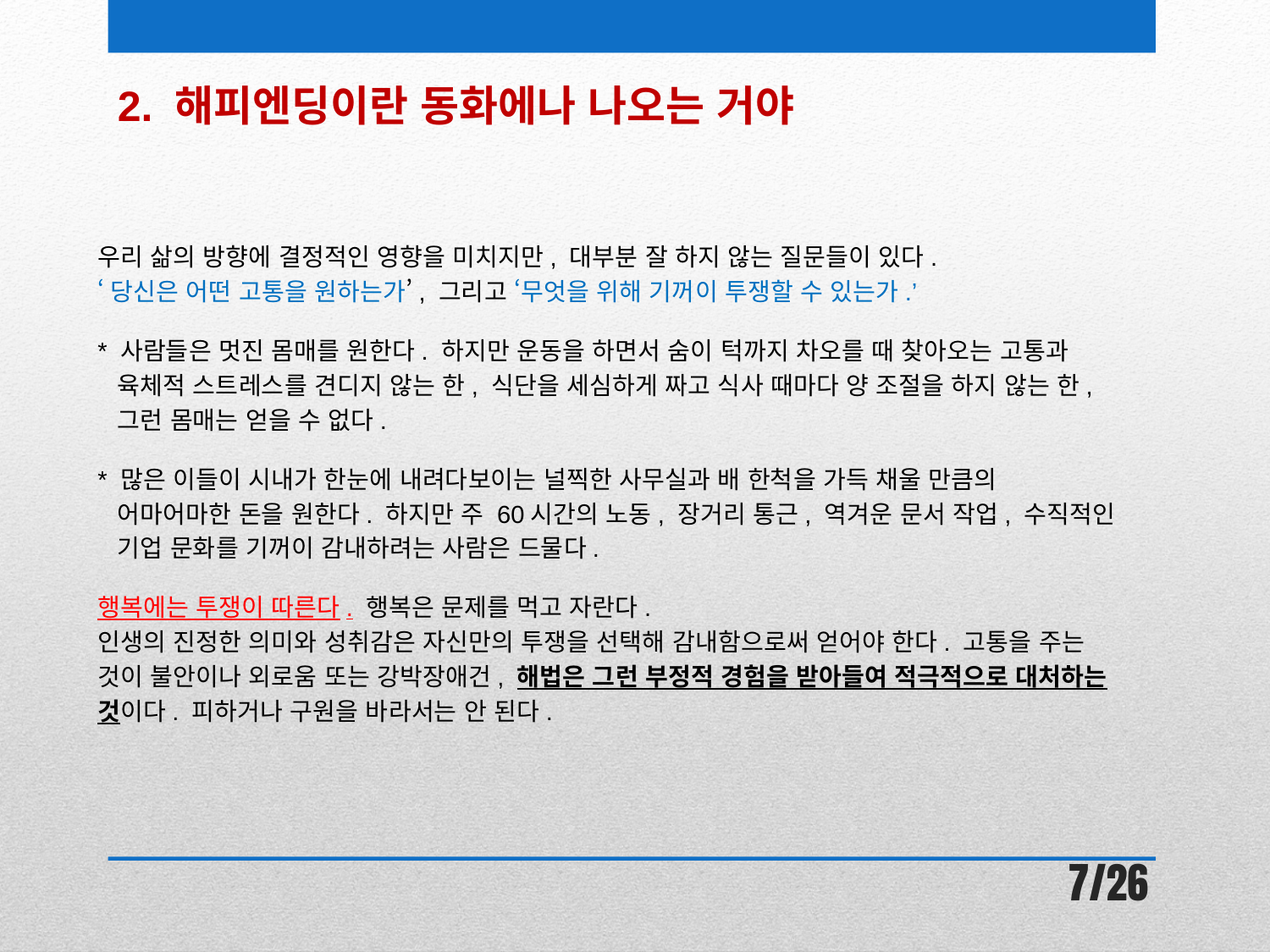

2. 해피엔딩이란 동화에나 나오는 거야
우리 삶의 방향에 결정적인 영향을 미치지만, 대부분 잘 하지 않는 질문들이 있다.
‘당신은 어떤 고통을 원하는가’, 그리고 ‘무엇을 위해 기꺼이 투쟁할 수 있는가.’

* 사람들은 멋진 몸매를 원한다. 하지만 운동을 하면서 숨이 턱까지 차오를 때 찾아오는 고통과
  육체적 스트레스를 견디지 않는 한, 식단을 세심하게 짜고 식사 때마다 양 조절을 하지 않는 한,
  그런 몸매는 얻을 수 없다.

* 많은 이들이 시내가 한눈에 내려다보이는 널찍한 사무실과 배 한척을 가득 채울 만큼의
  어마어마한 돈을 원한다. 하지만 주 60시간의 노동, 장거리 통근, 역겨운 문서 작업, 수직적인
  기업 문화를 기꺼이 감내하려는 사람은 드물다.

행복에는 투쟁이 따른다. 행복은 문제를 먹고 자란다.
인생의 진정한 의미와 성취감은 자신만의 투쟁을 선택해 감내함으로써 얻어야 한다. 고통을 주는
것이 불안이나 외로움 또는 강박장애건, 해법은 그런 부정적 경험을 받아들여 적극적으로 대처하는
것이다. 피하거나 구원을 바라서는 안 된다.

7/26